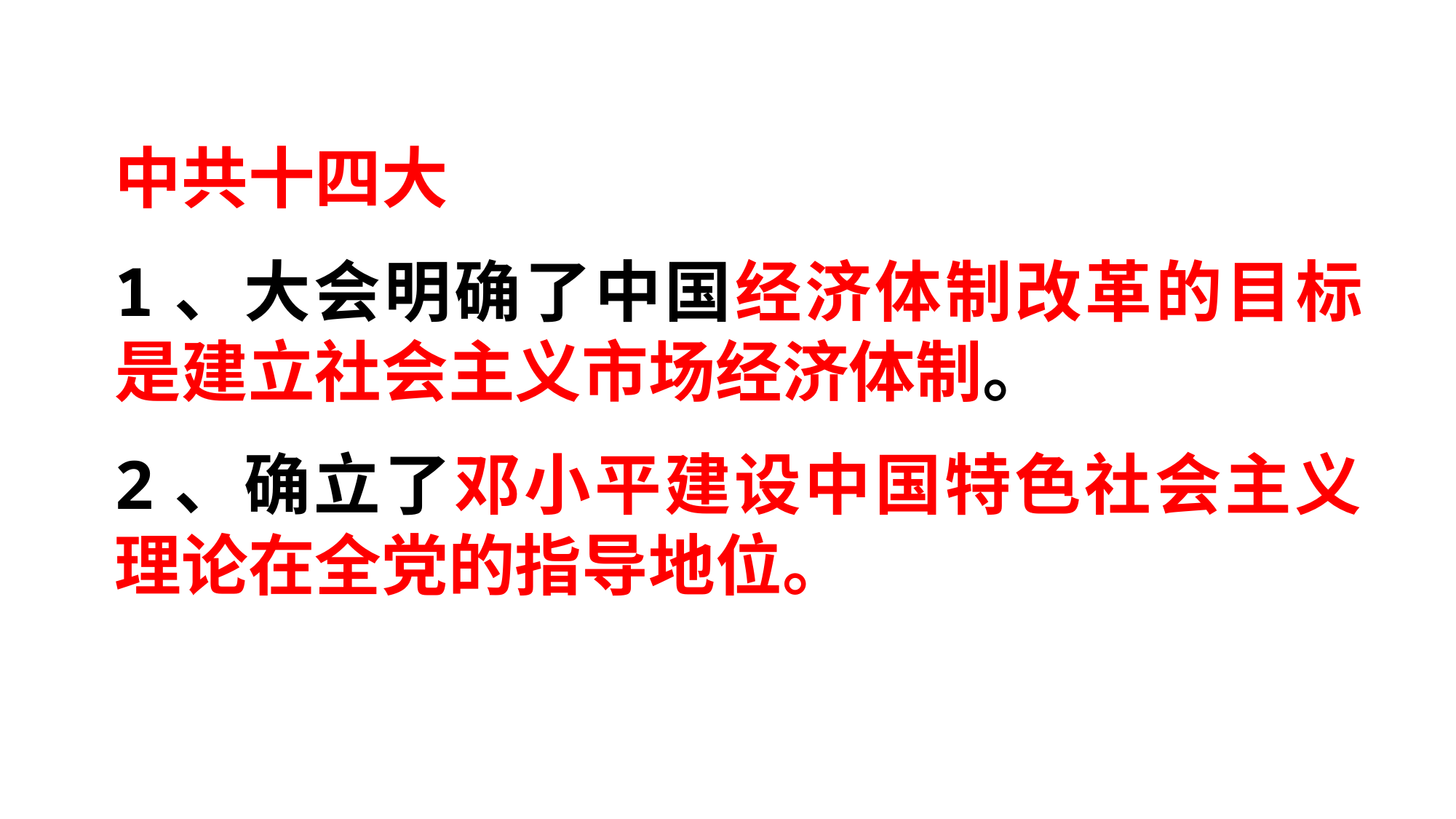

中共十四大
1、大会明确了中国经济体制改革的目标是建立社会主义市场经济体制。
2、确立了邓小平建设中国特色社会主义理论在全党的指导地位。